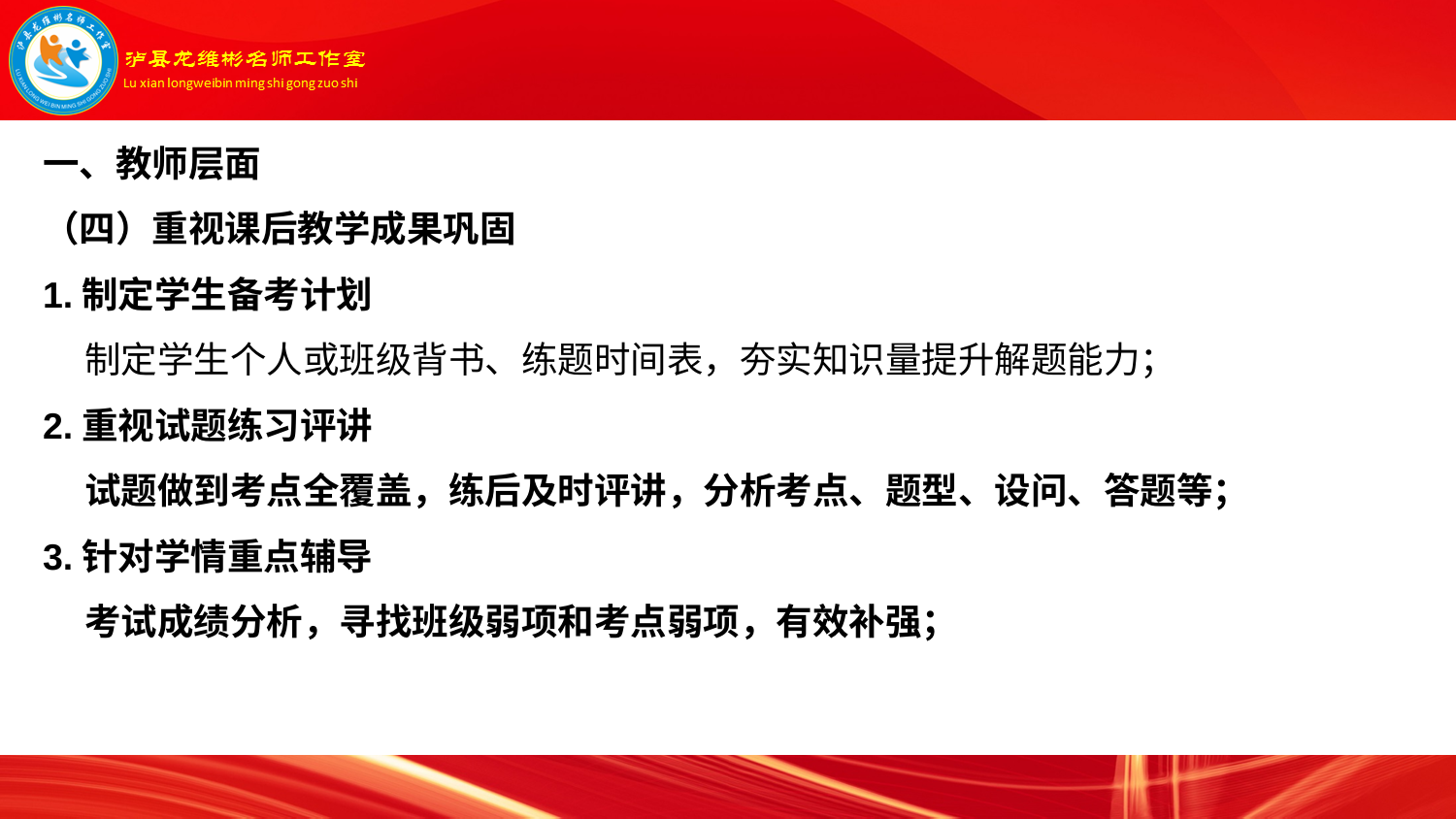

一、教师层面
（四）重视课后教学成果巩固
1.制定学生备考计划
    制定学生个人或班级背书、练题时间表，夯实知识量提升解题能力；
2.重视试题练习评讲
    试题做到考点全覆盖，练后及时评讲，分析考点、题型、设问、答题等；
3.针对学情重点辅导
    考试成绩分析，寻找班级弱项和考点弱项，有效补强；